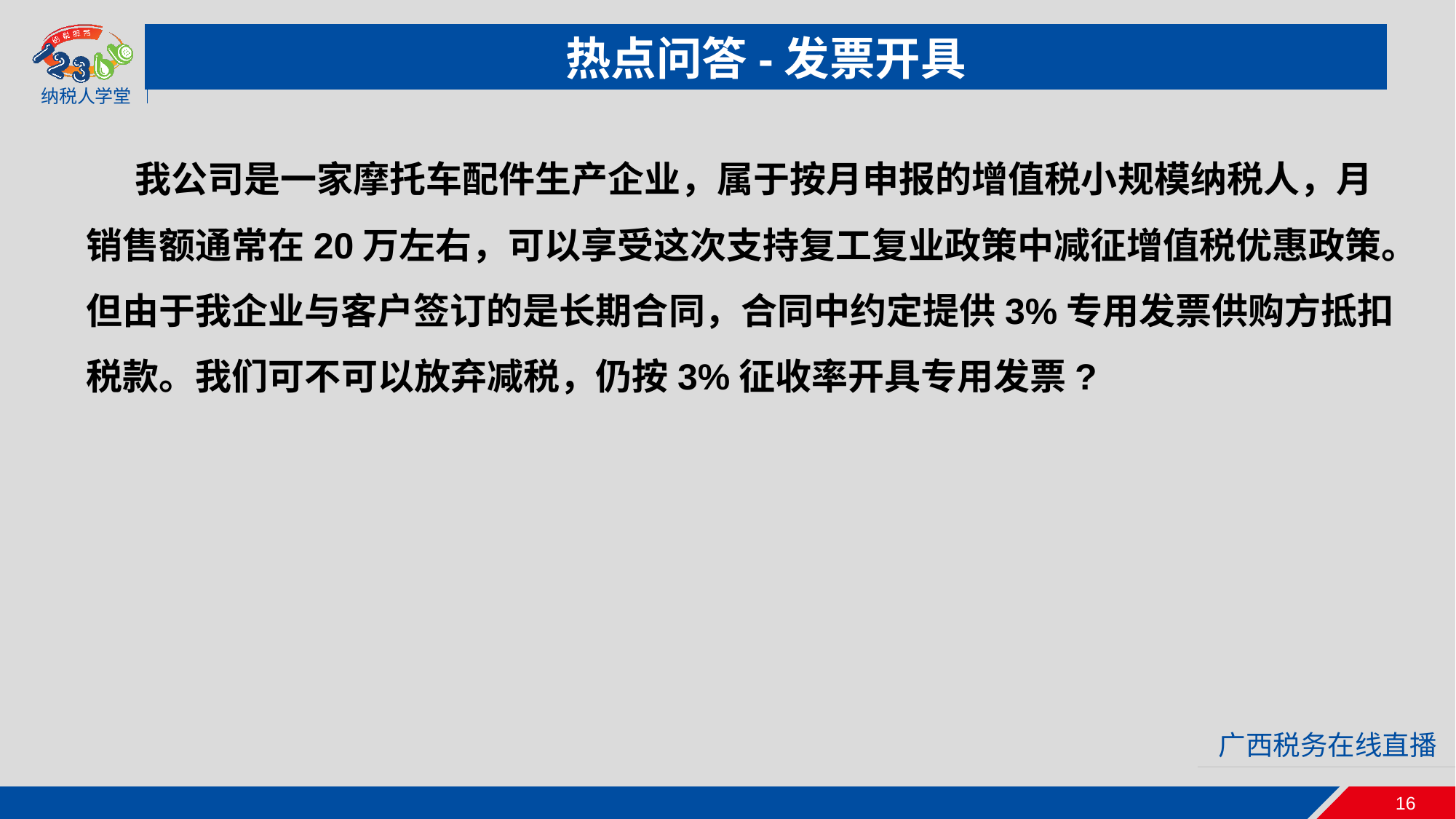

热点问答-发票开具
    我公司是一家摩托车配件生产企业，属于按月申报的增值税小规模纳税人，月销售额通常在20万左右，可以享受这次支持复工复业政策中减征增值税优惠政策。但由于我企业与客户签订的是长期合同，合同中约定提供3%专用发票供购方抵扣税款。我们可不可以放弃减税，仍按3%征收率开具专用发票?